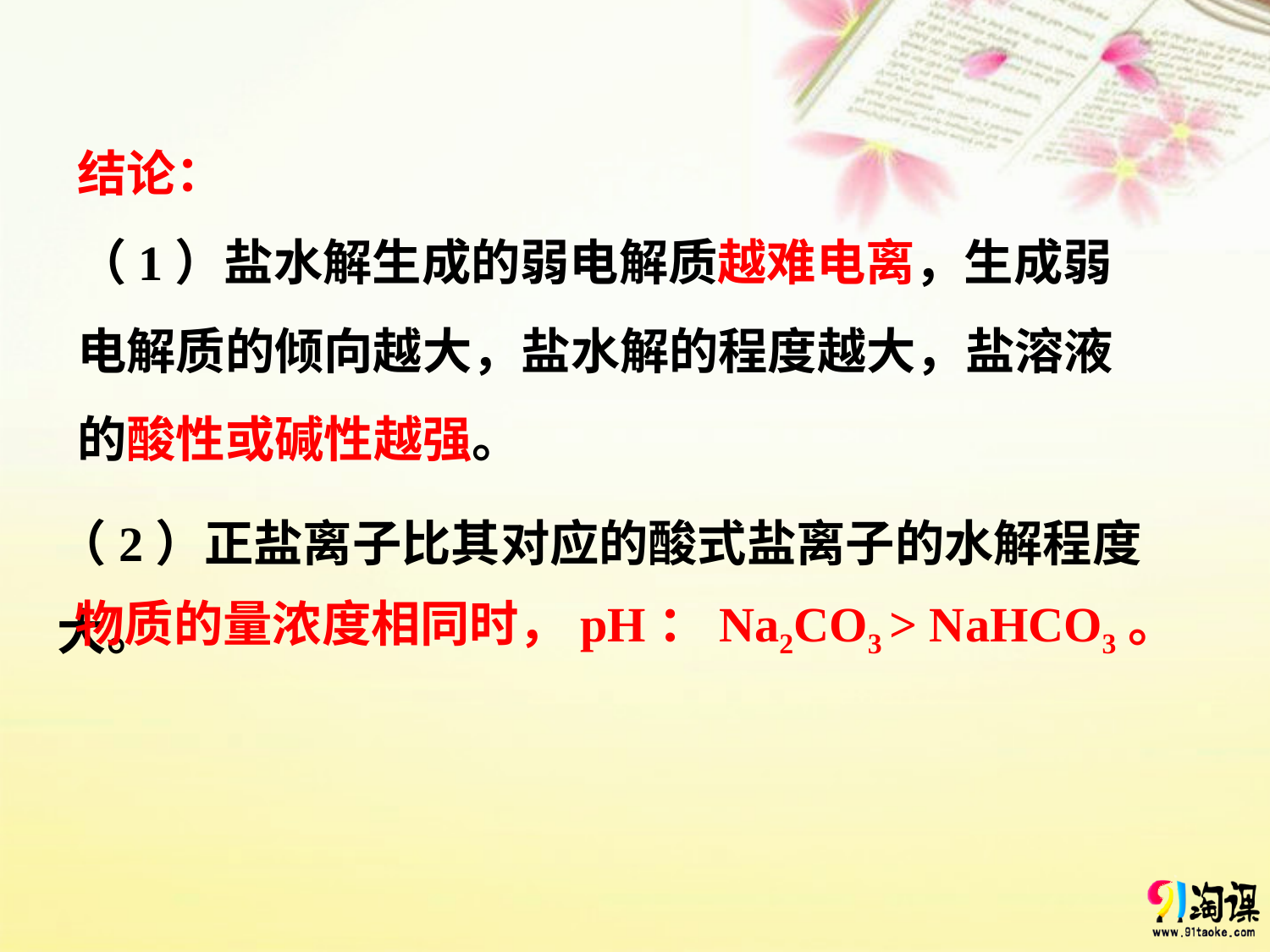

结论：
（1）盐水解生成的弱电解质越难电离，生成弱电解质的倾向越大，盐水解的程度越大，盐溶液的酸性或碱性越强。
（2）正盐离子比其对应的酸式盐离子的水解程度大。
物质的量浓度相同时，pH：Na2CO3 > NaHCO3。